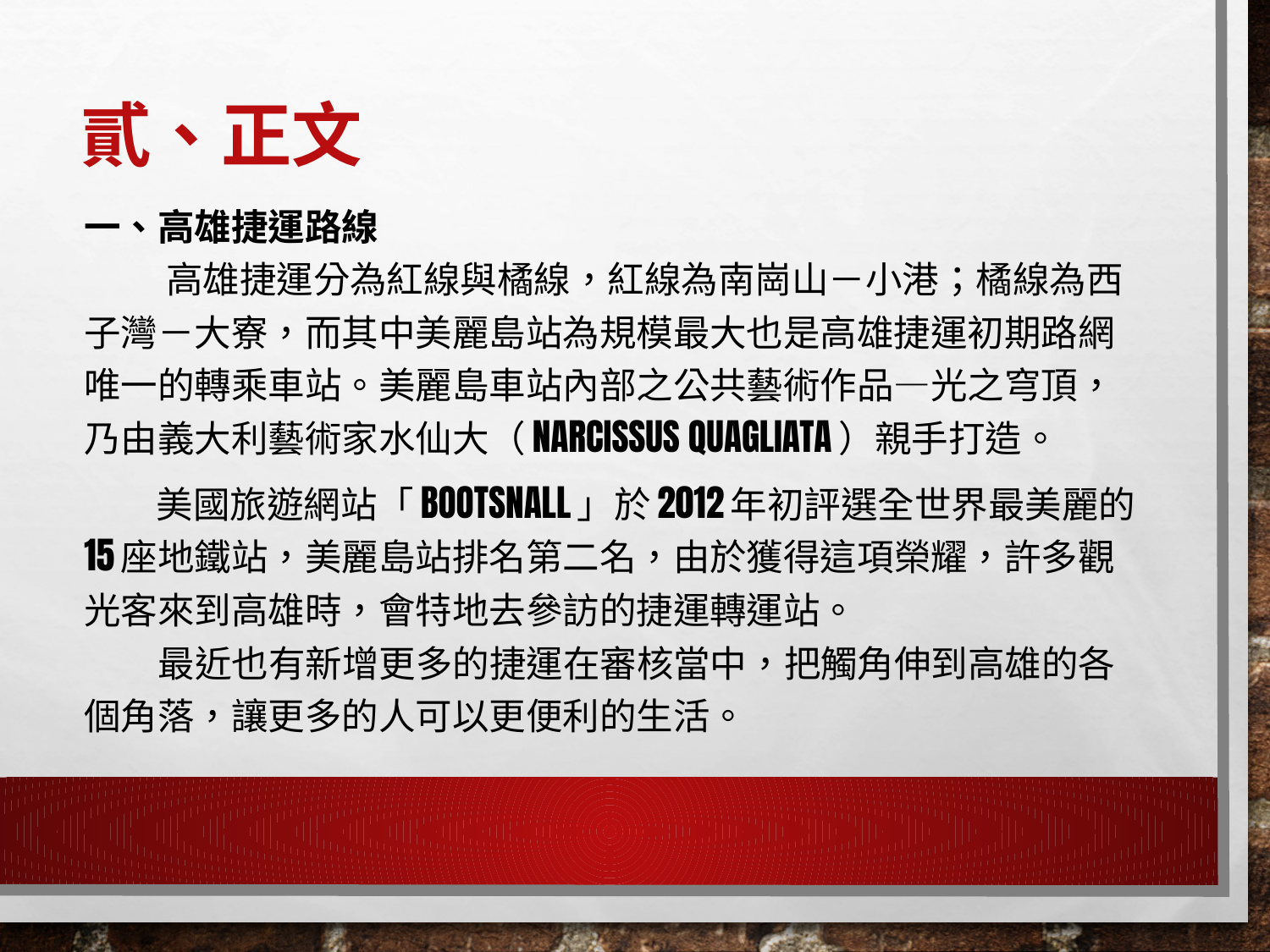

# 貳、正文
一、高雄捷運路線
 　　高雄捷運分為紅線與橘線，紅線為南崗山－小港；橘線為西子灣－大寮，而其中美麗島站為規模最大也是高雄捷運初期路網唯一的轉乘車站。美麗島車站內部之公共藝術作品—光之穹頂，乃由義大利藝術家水仙大（Narcissus Quagliata）親手打造。
        美國旅遊網站「BootsnAll」於2012年初評選全世界最美麗的15座地鐵站，美麗島站排名第二名，由於獲得這項榮耀，許多觀光客來到高雄時，會特地去參訪的捷運轉運站。
         最近也有新增更多的捷運在審核當中，把觸角伸到高雄的各個角落，讓更多的人可以更便利的生活。